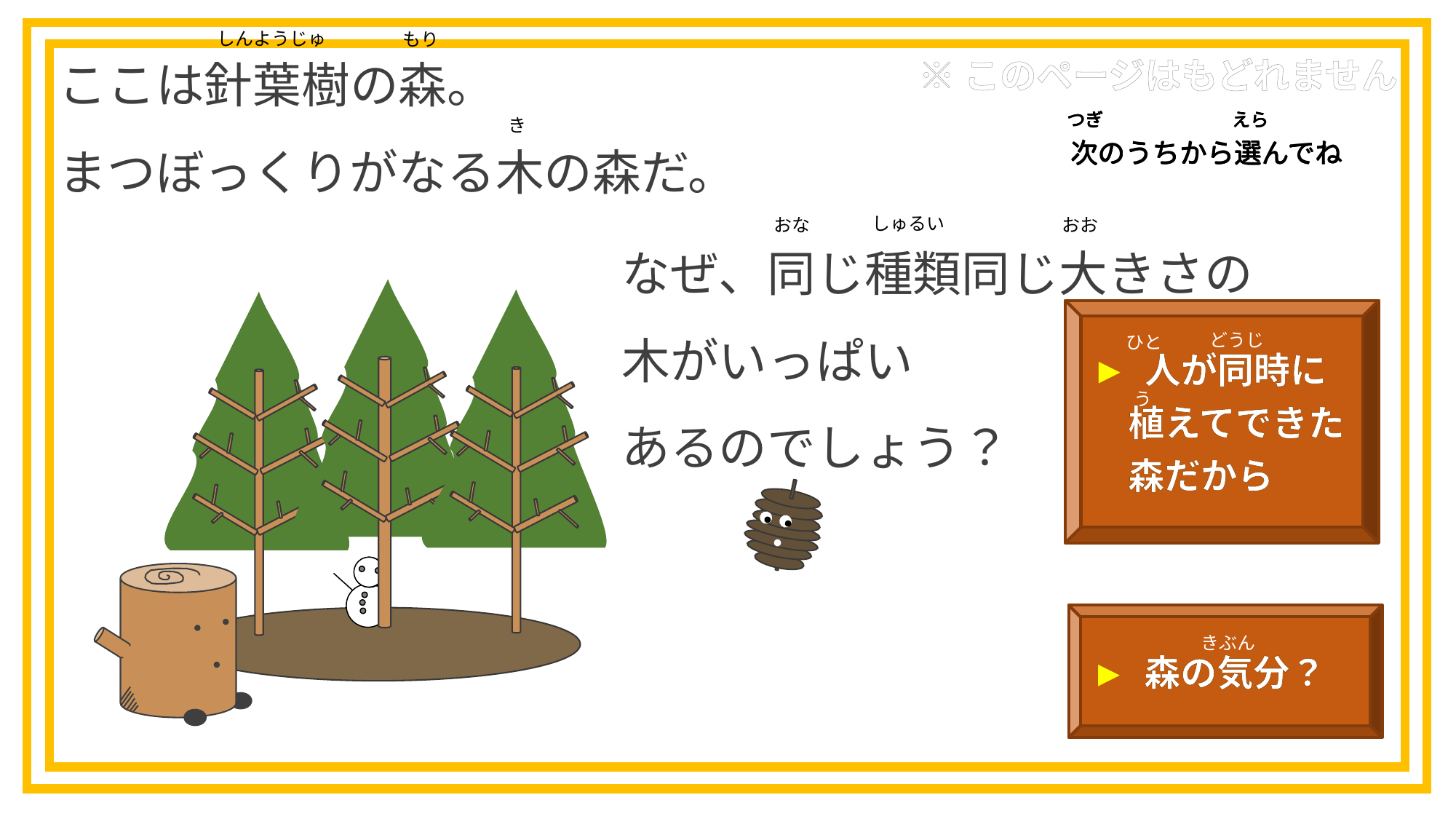

ここは針葉樹の森。
まつぼっくりがなる木の森だ。
しんようじゅ

もり

※このページはもどれません
つぎ
えら
次のうちから選んでね
つぎ
えら
次のうちから選んでね
つぎ
えら
次のうちから選んでね
つぎ
えら
次のうちから選んでね
き
しゅるい
なぜ、同じ種類同じ大きさの
木がいっぱい
あるのでしょう？
おお
おな

► 人が同時に
　植えてできた
　森だから
どうじ
ひと
う
y1

► 森の気分？

きぶん